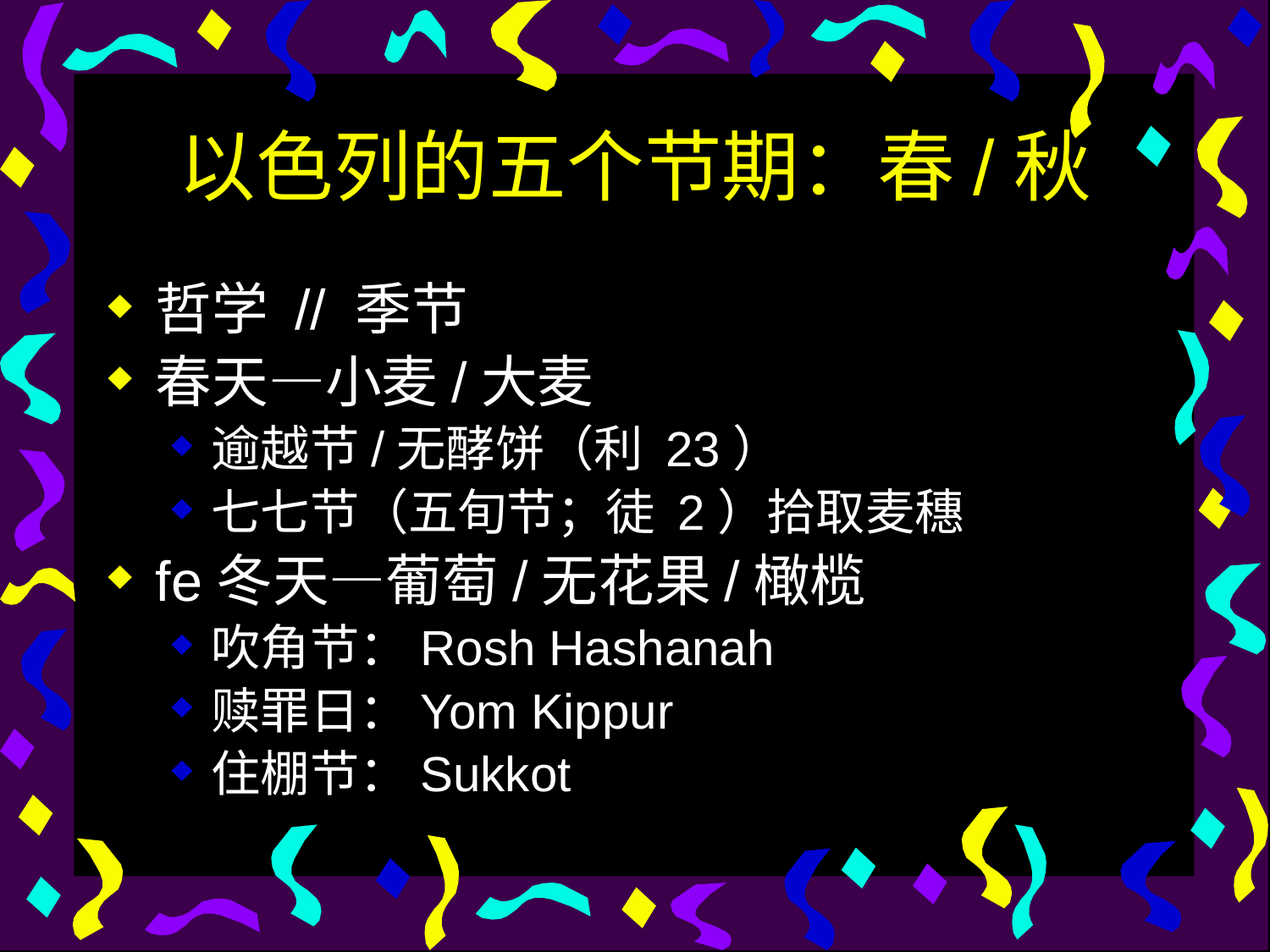

# 以色列的五个节期：春/秋
哲学 // 季节
春天—小麦/大麦
逾越节/无酵饼（利 23）
七七节（五旬节；徒 2）拾取麦穗
fe冬天—葡萄/无花果/橄榄
吹角节：Rosh Hashanah
赎罪日：Yom Kippur
住棚节：Sukkot